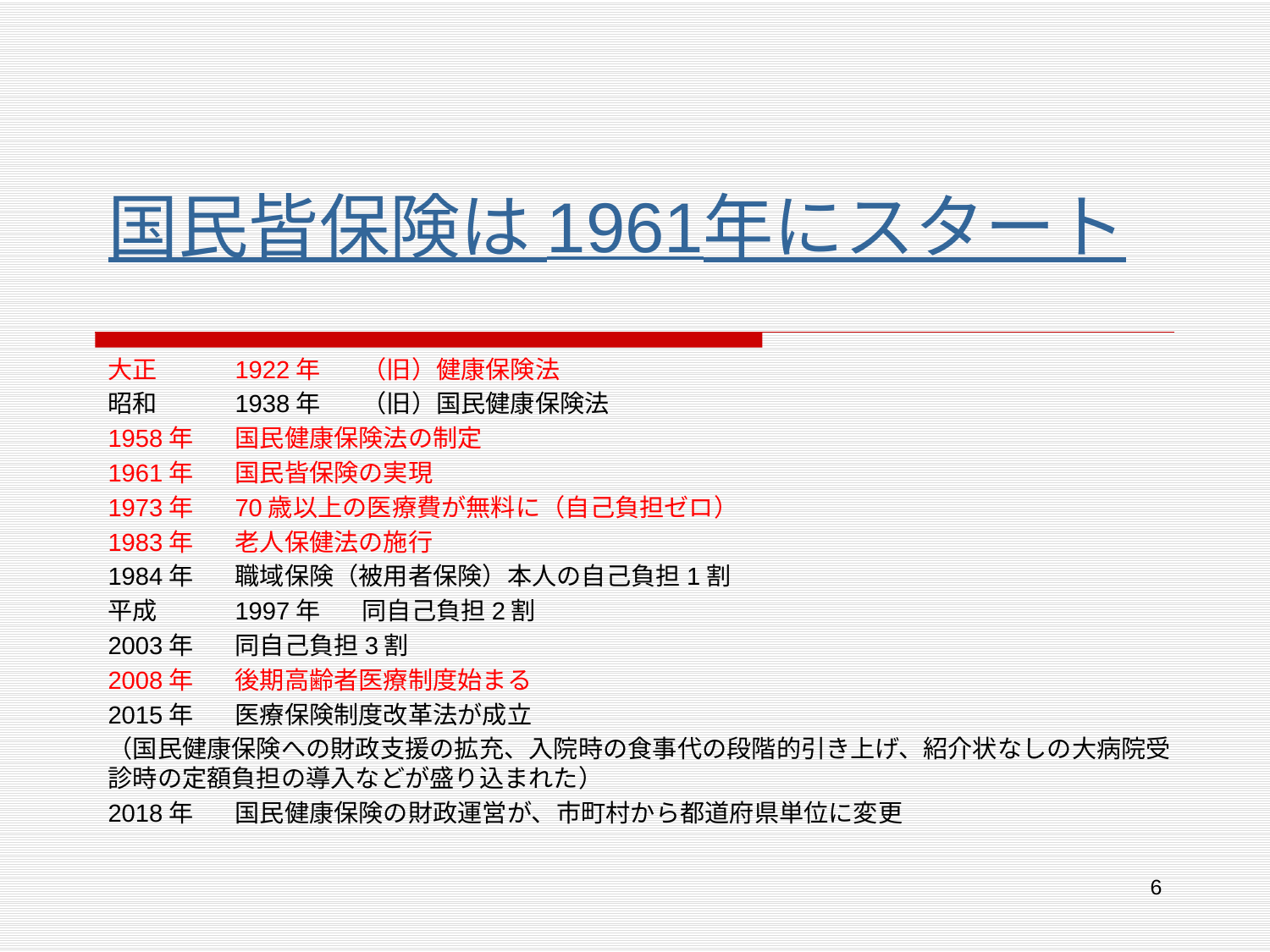

# 国民皆保険は 1961年にスタート
大正	1922年	（旧）健康保険法
昭和	1938年	（旧）国民健康保険法
1958年	国民健康保険法の制定
1961年	国民皆保険の実現
1973年	70歳以上の医療費が無料に（自己負担ゼロ）
1983年	老人保健法の施行
1984年	職域保険（被用者保険）本人の自己負担1割
平成	1997年	同自己負担2割
2003年	同自己負担3割
2008年	後期高齢者医療制度始まる
2015年	医療保険制度改革法が成立
（国民健康保険への財政支援の拡充、入院時の食事代の段階的引き上げ、紹介状なしの大病院受診時の定額負担の導入などが盛り込まれた）
2018年	国民健康保険の財政運営が、市町村から都道府県単位に変更
6